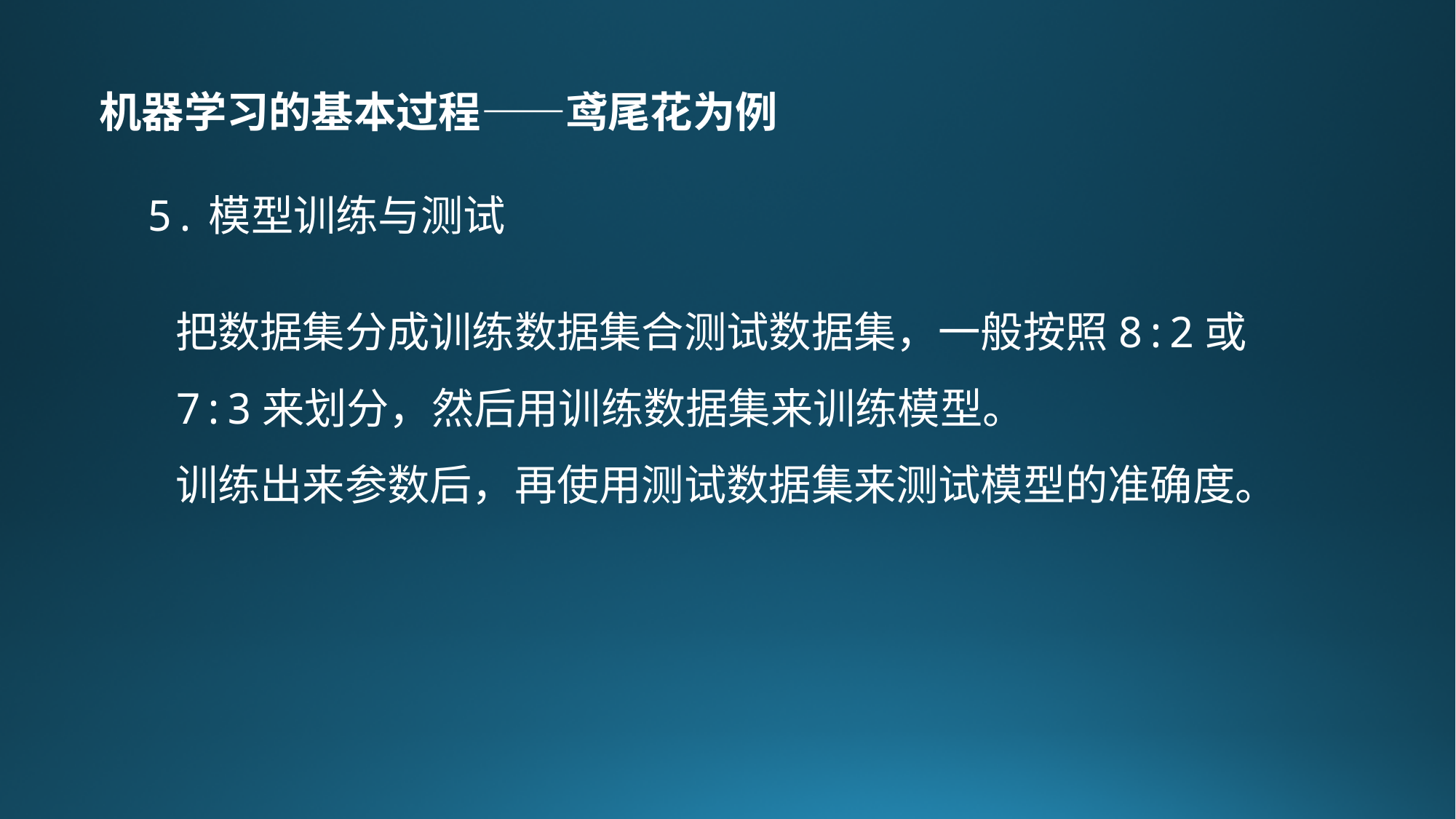

机器学习的基本过程——鸢尾花为例
5.模型训练与测试
把数据集分成训练数据集合测试数据集，一般按照8:2或7:3来划分，然后用训练数据集来训练模型。
训练出来参数后，再使用测试数据集来测试模型的准确度。